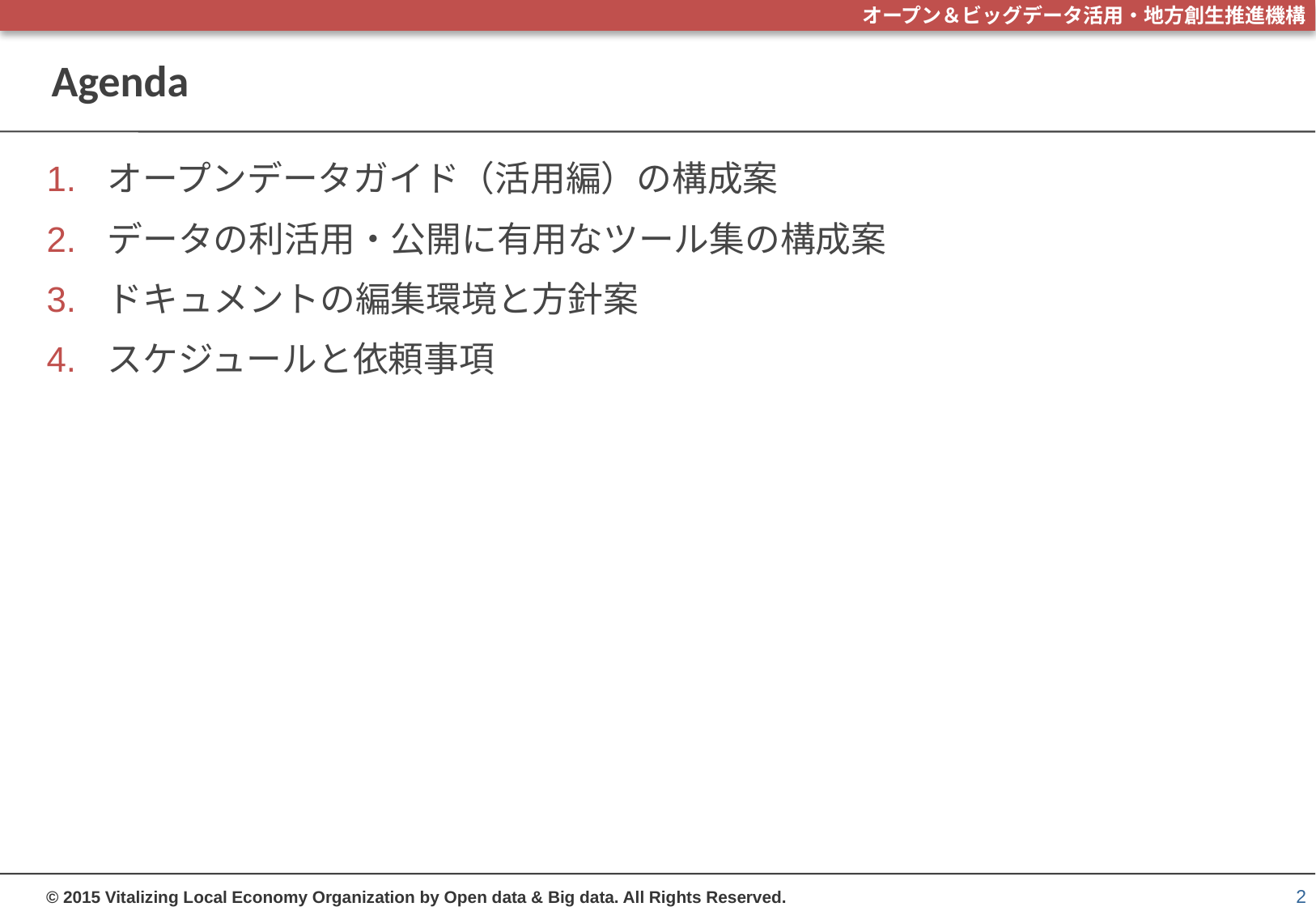

# Agenda
オープンデータガイド（活用編）の構成案
データの利活用・公開に有用なツール集の構成案
ドキュメントの編集環境と方針案
スケジュールと依頼事項

2